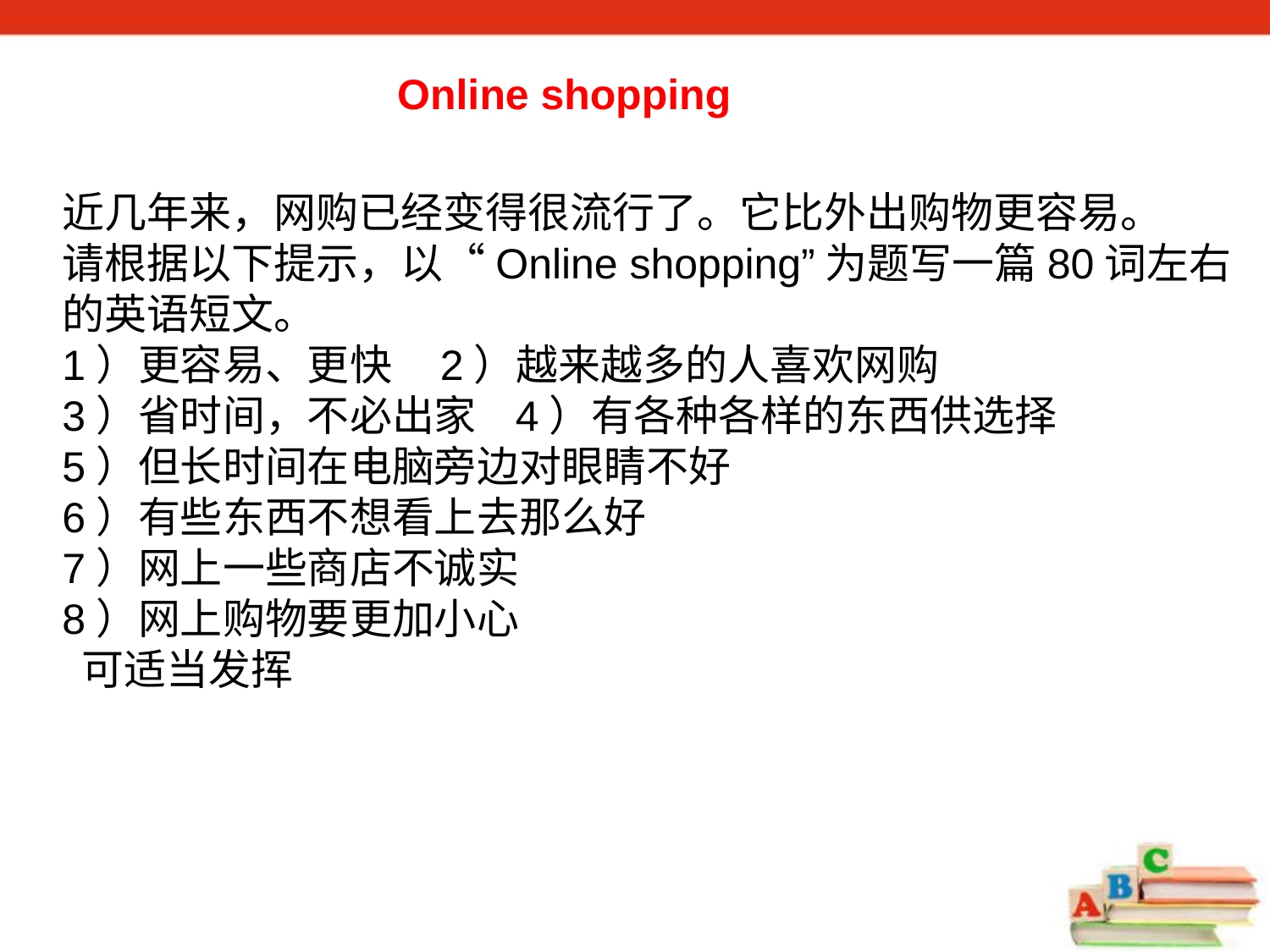

Online shopping
近几年来，网购已经变得很流行了。它比外出购物更容易。
请根据以下提示，以“Online shopping”为题写一篇80词左右
的英语短文。
1）更容易、更快    2）越来越多的人喜欢网购
3）省时间，不必出家   4）有各种各样的东西供选择
5）但长时间在电脑旁边对眼睛不好
6）有些东西不想看上去那么好
7）网上一些商店不诚实
8）网上购物要更加小心
 可适当发挥